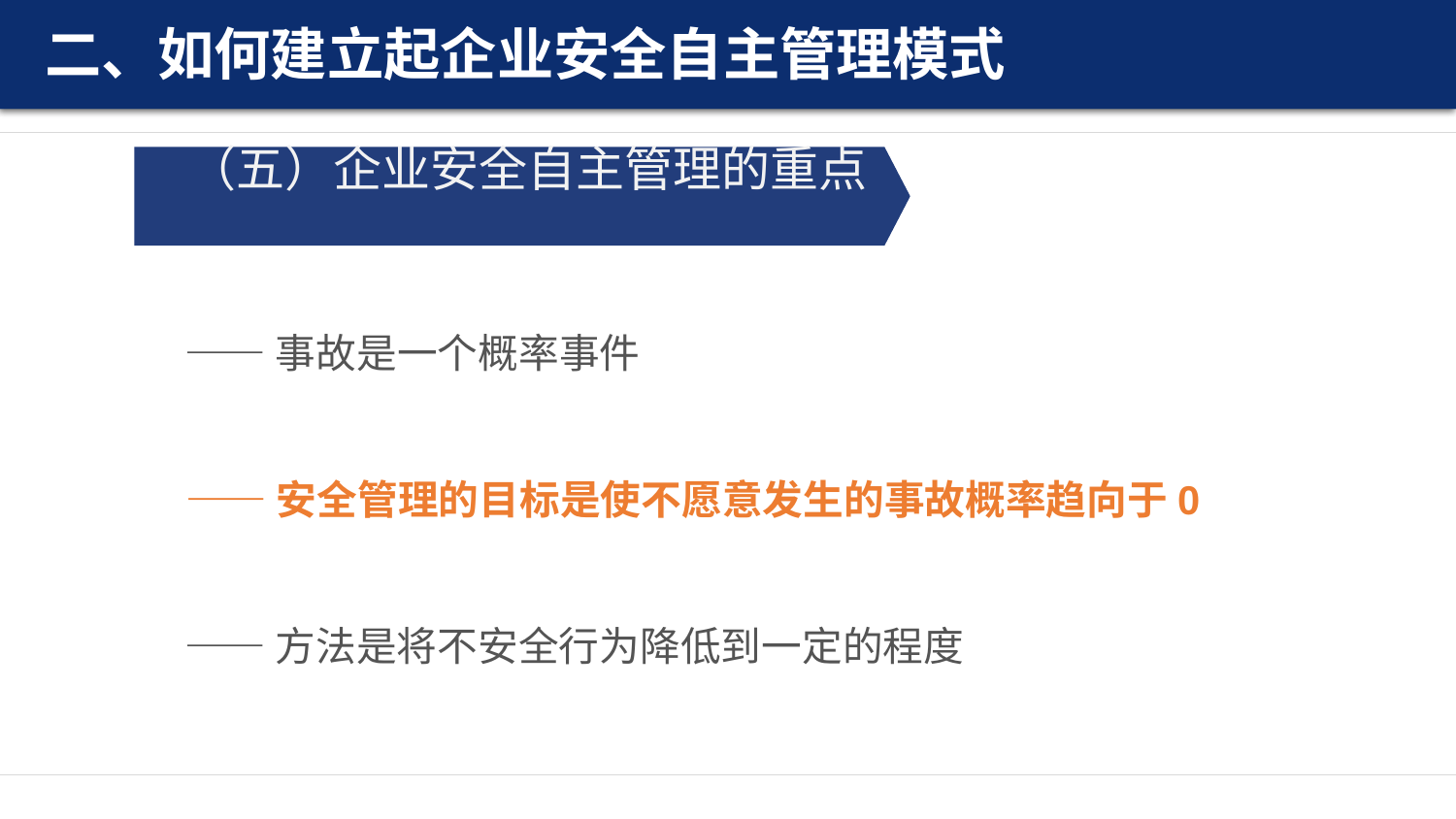

二、如何建立起企业安全自主管理模式
  （五）企业安全自主管理的重点
    ——事故是一个概率事件

    ——安全管理的目标是使不愿意发生的事故概率趋向于0

    ——方法是将不安全行为降低到一定的程度